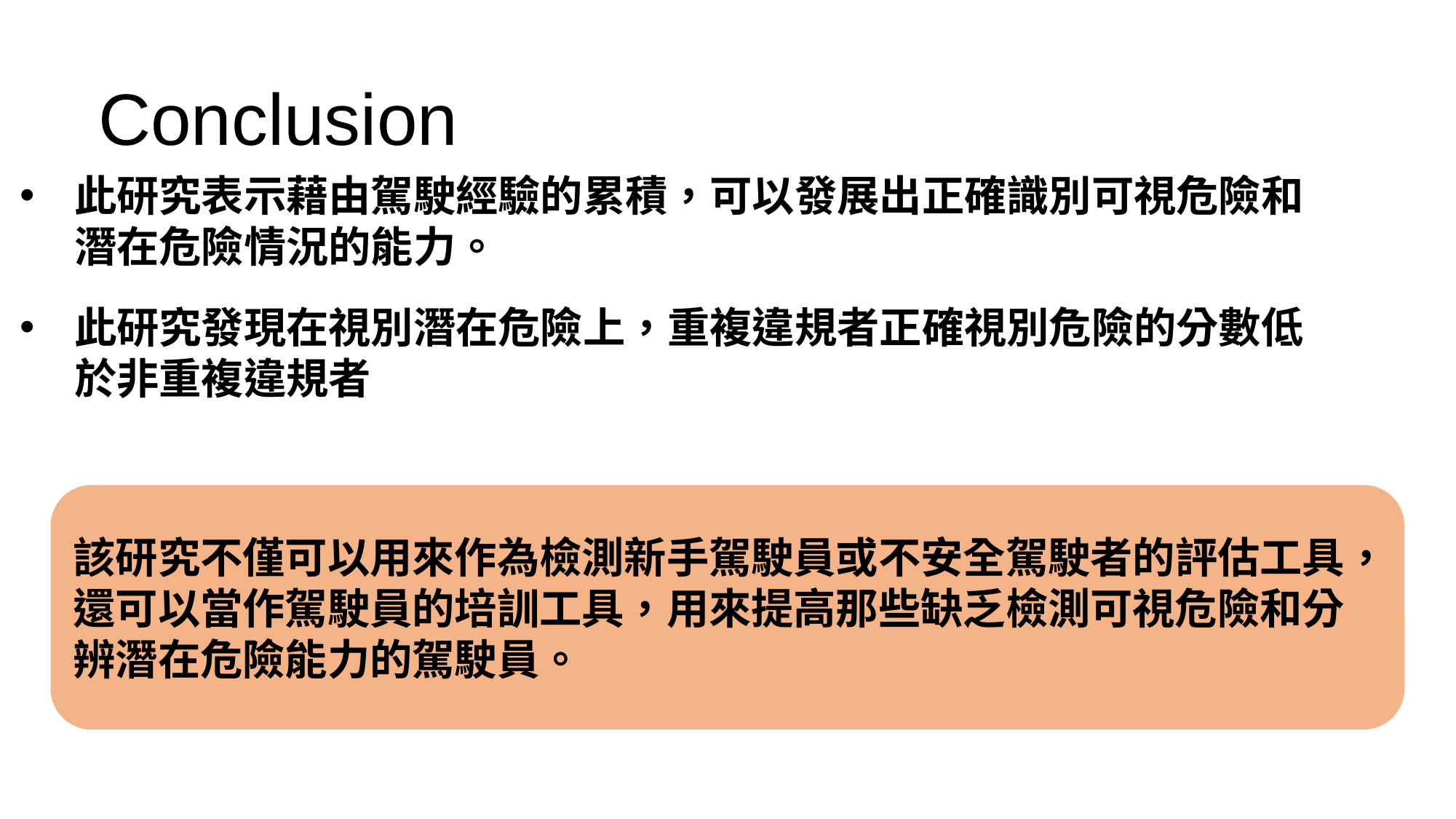

Conclusion
此研究表示藉由駕駛經驗的累積，可以發展出正確識別可視危險和潛在危險情況的能力。
此研究發現在視別潛在危險上，重複違規者正確視別危險的分數低於非重複違規者
該研究不僅可以用來作為檢測新手駕駛員或不安全駕駛者的評估工具，還可以當作駕駛員的培訓工具，用來提高那些缺乏檢測可視危險和分辨潛在危險能力的駕駛員。